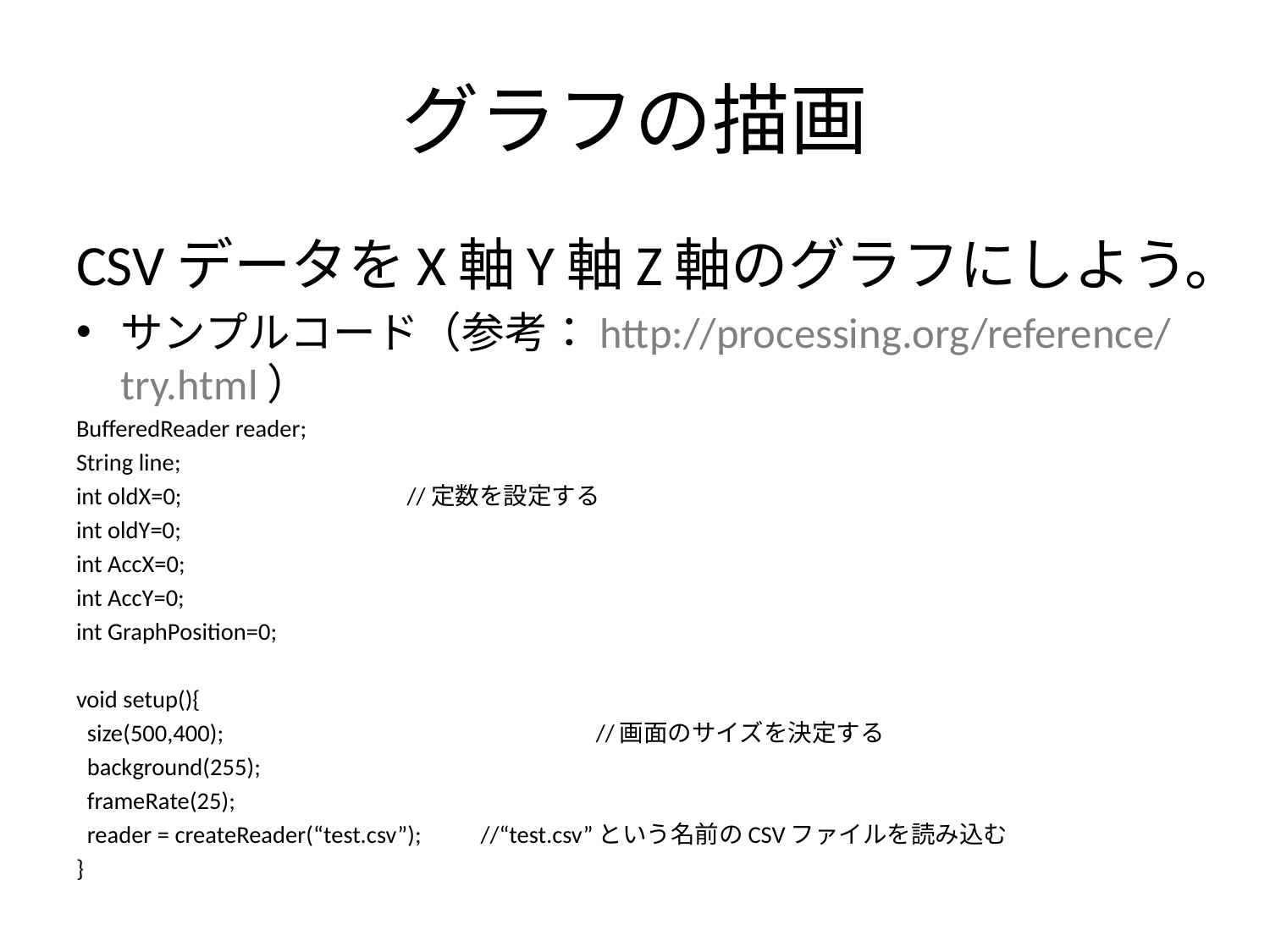

# グラフの描画
CSVデータをX軸Y軸Z軸のグラフにしよう。
サンプルコード（参考：http://processing.org/reference/try.html）
BufferedReader reader;
String line;
int oldX=0;                                         //定数を設定する
int oldY=0;
int AccX=0;
int AccY=0;
int GraphPosition=0;

void setup(){
  size(500,400);　　　　　　　　　　　　　　　//画面のサイズを決定する
  background(255);
  frameRate(25);
  reader = createReader(“test.csv”);　　//“test.csv”という名前のCSVファイルを読み込む
}